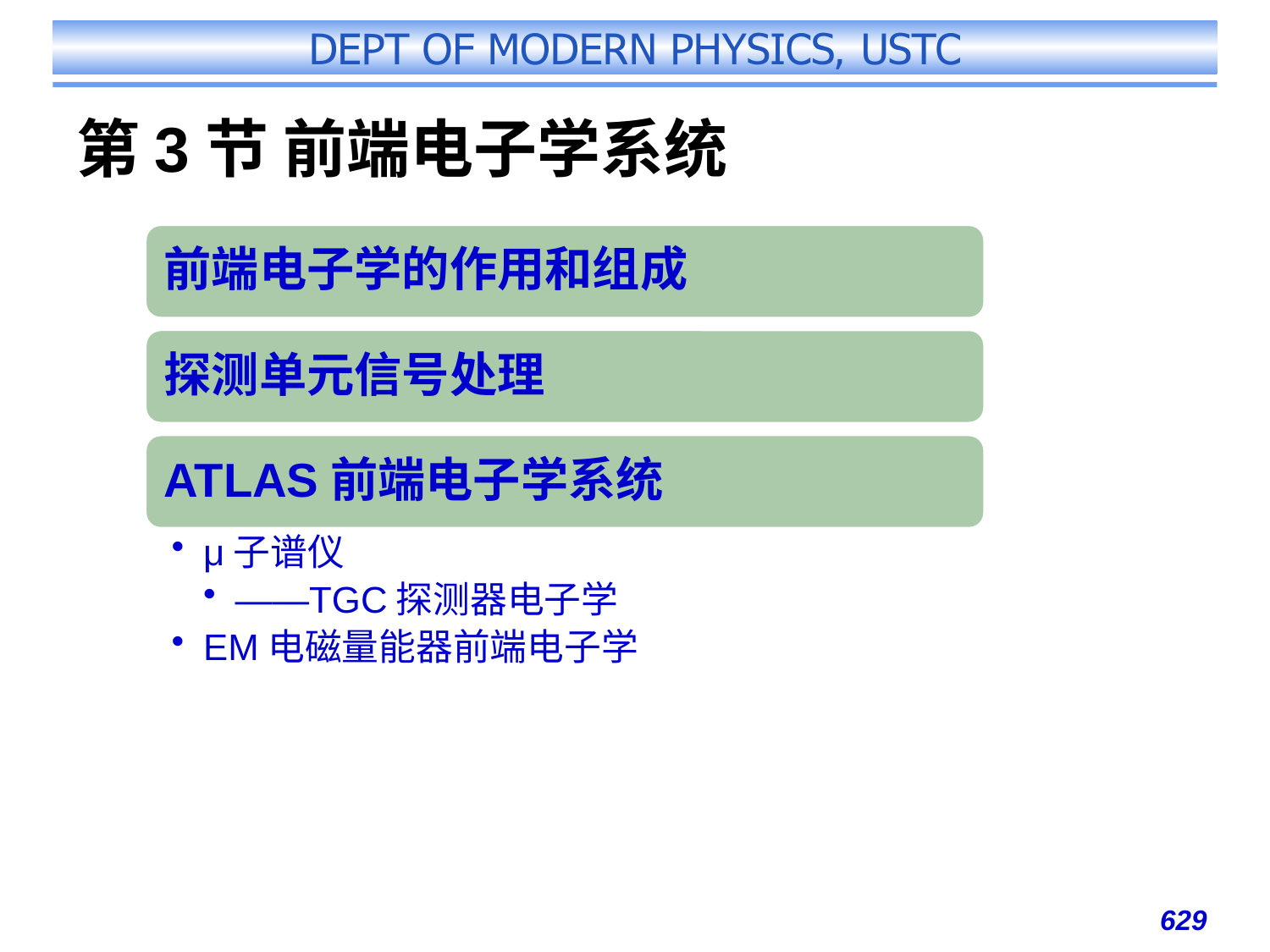

# 第3节 前端电子学系统
前端电子学的作用和组成
探测单元信号处理
ATLAS前端电子学系统
μ子谱仪
——TGC探测器电子学
EM电磁量能器前端电子学
629